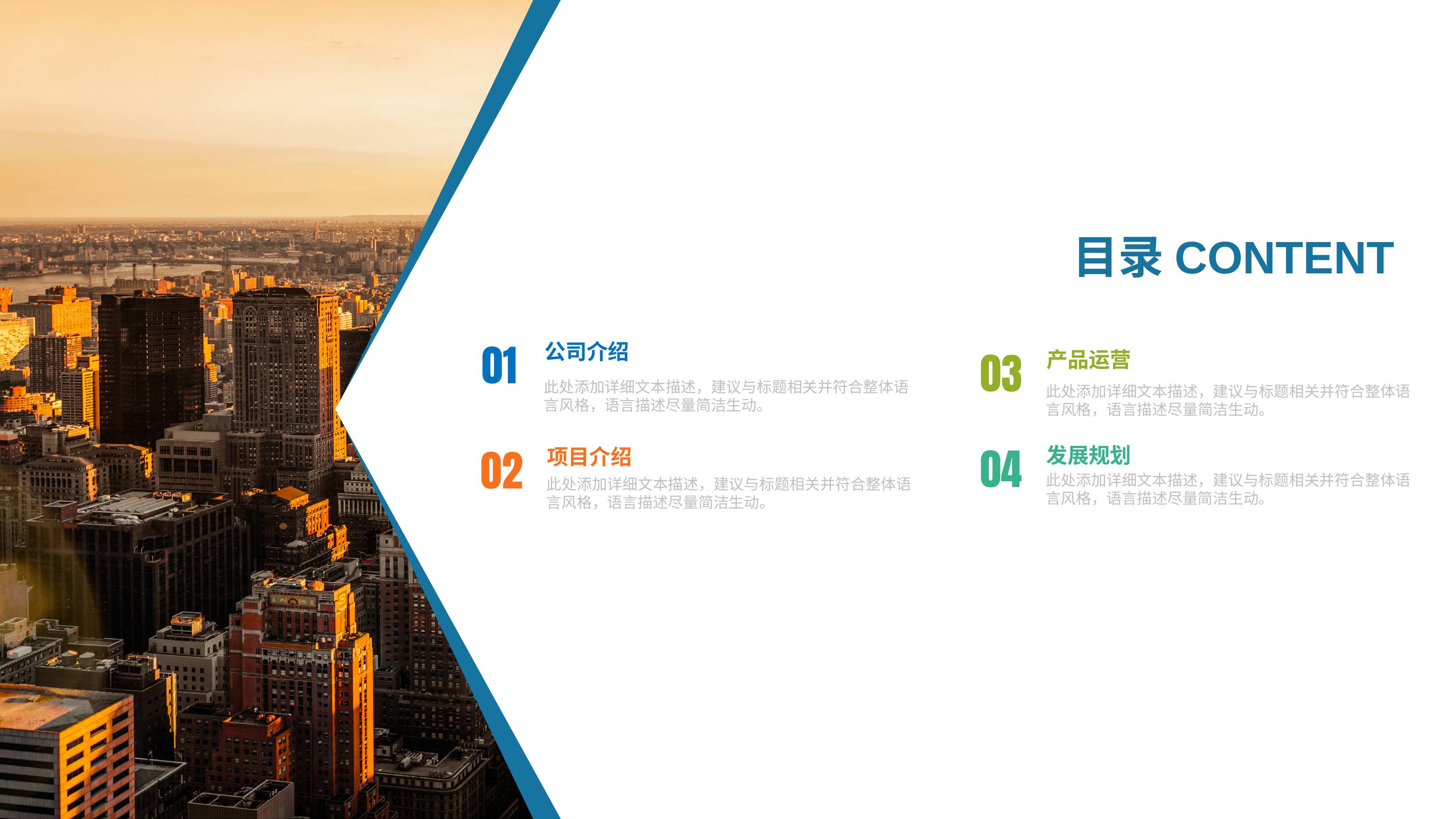

目录CONTENT
01
公司介绍
此处添加详细文本描述，建议与标题相关并符合整体语言风格，语言描述尽量简洁生动。
03
产品运营
此处添加详细文本描述，建议与标题相关并符合整体语言风格，语言描述尽量简洁生动。
04
发展规划
此处添加详细文本描述，建议与标题相关并符合整体语言风格，语言描述尽量简洁生动。
02
项目介绍
此处添加详细文本描述，建议与标题相关并符合整体语言风格，语言描述尽量简洁生动。